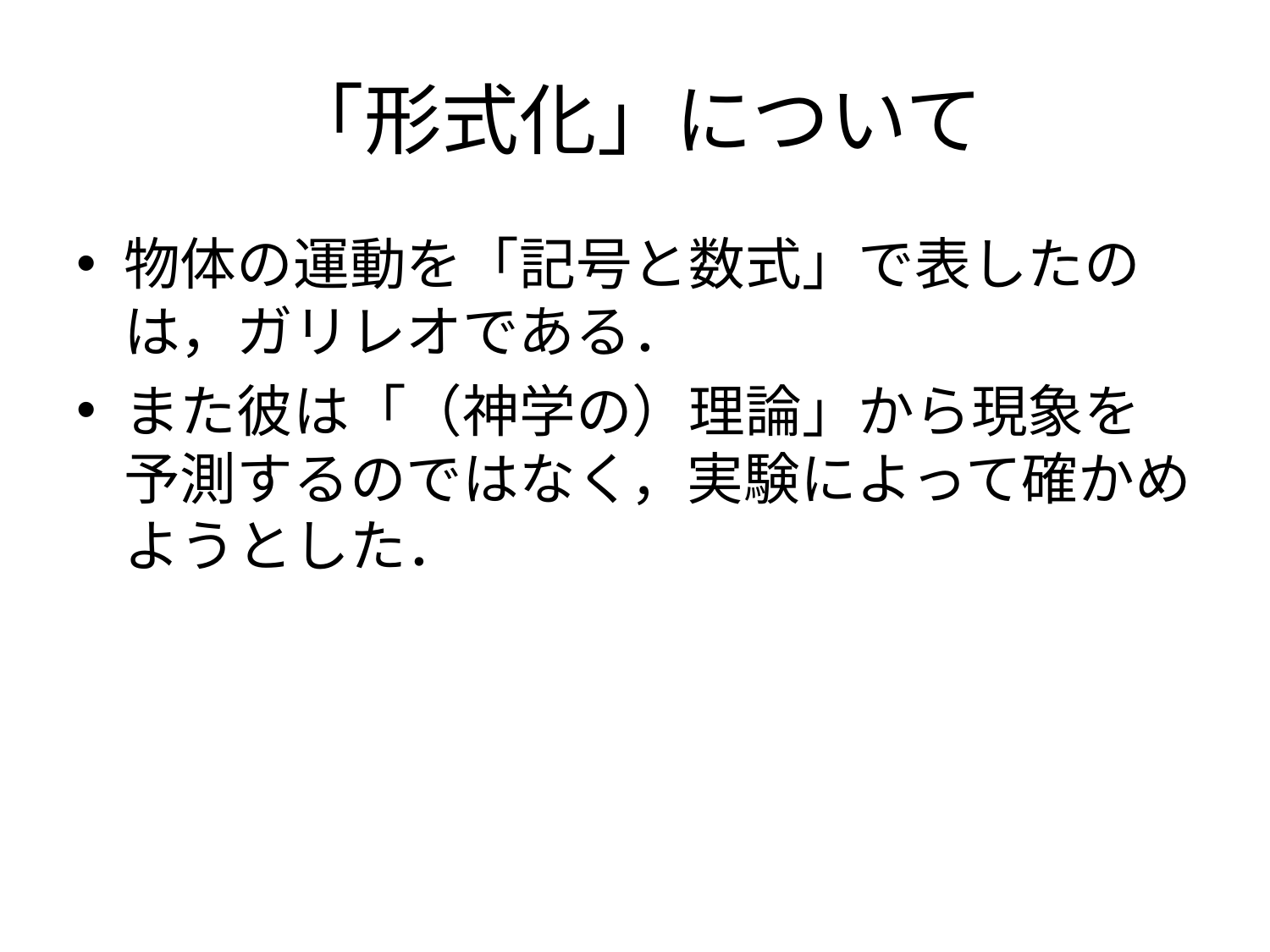

# 「形式化」について
物体の運動を「記号と数式」で表したのは，ガリレオである．
また彼は「（神学の）理論」から現象を予測するのではなく，実験によって確かめようとした．